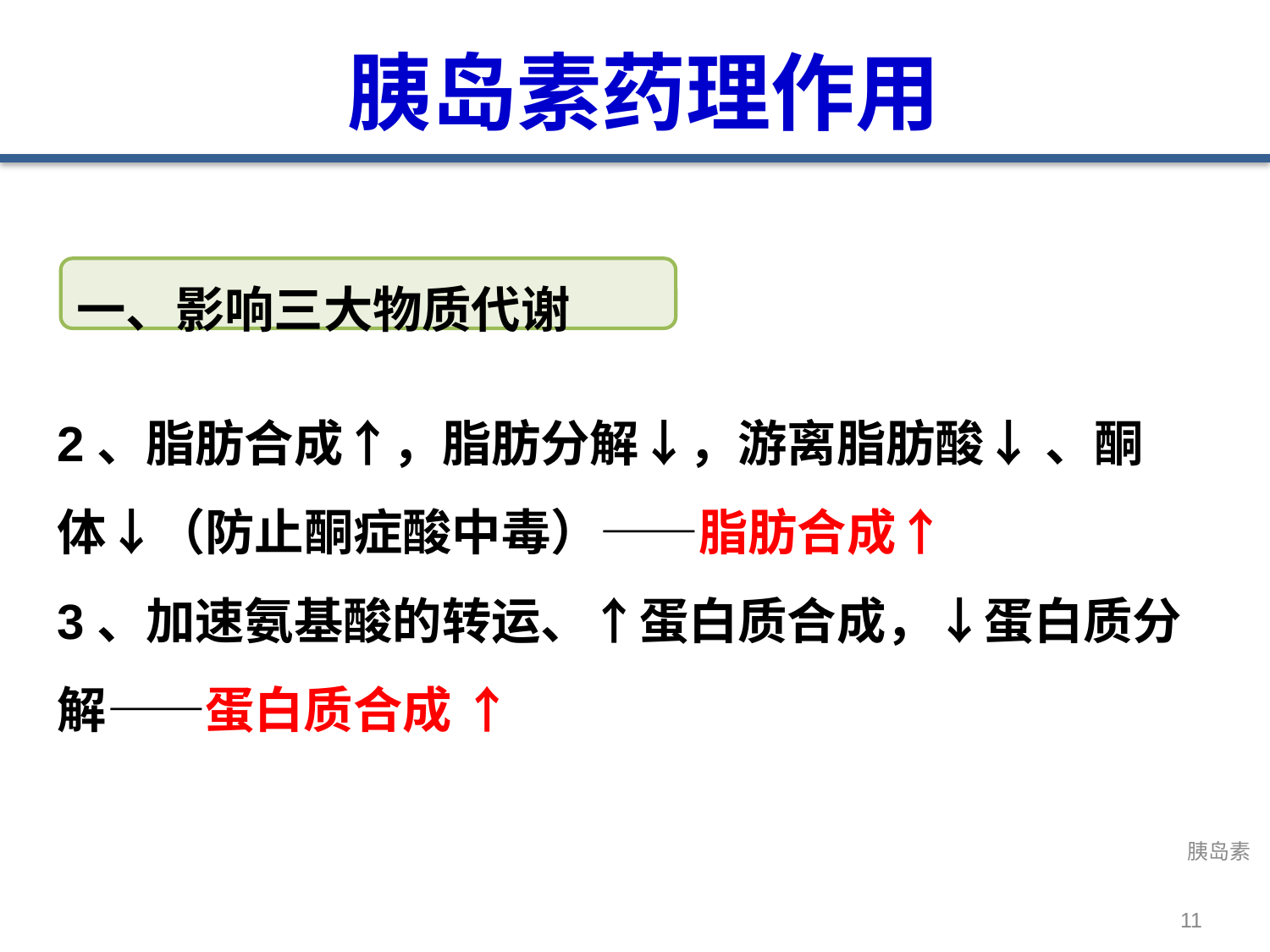

# 胰岛素药理作用
一、影响三大物质代谢
2、脂肪合成↑，脂肪分解↓，游离脂肪酸↓ 、酮体↓（防止酮症酸中毒）——脂肪合成↑
3、加速氨基酸的转运、↑蛋白质合成，↓蛋白质分解——蛋白质合成 ↑